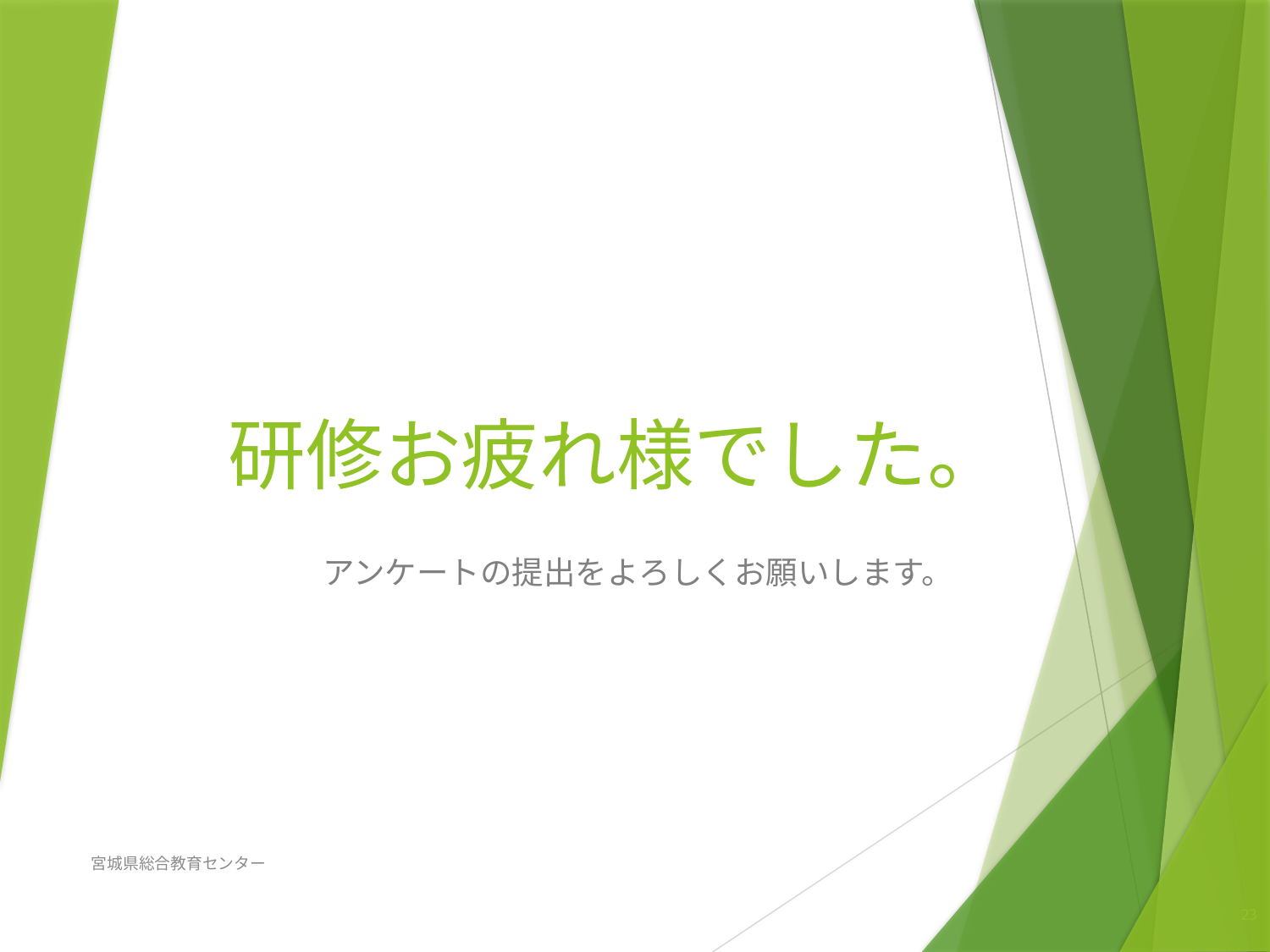

# 研修お疲れ様でした。
アンケートの提出をよろしくお願いします。

宮城県総合教育センター
23